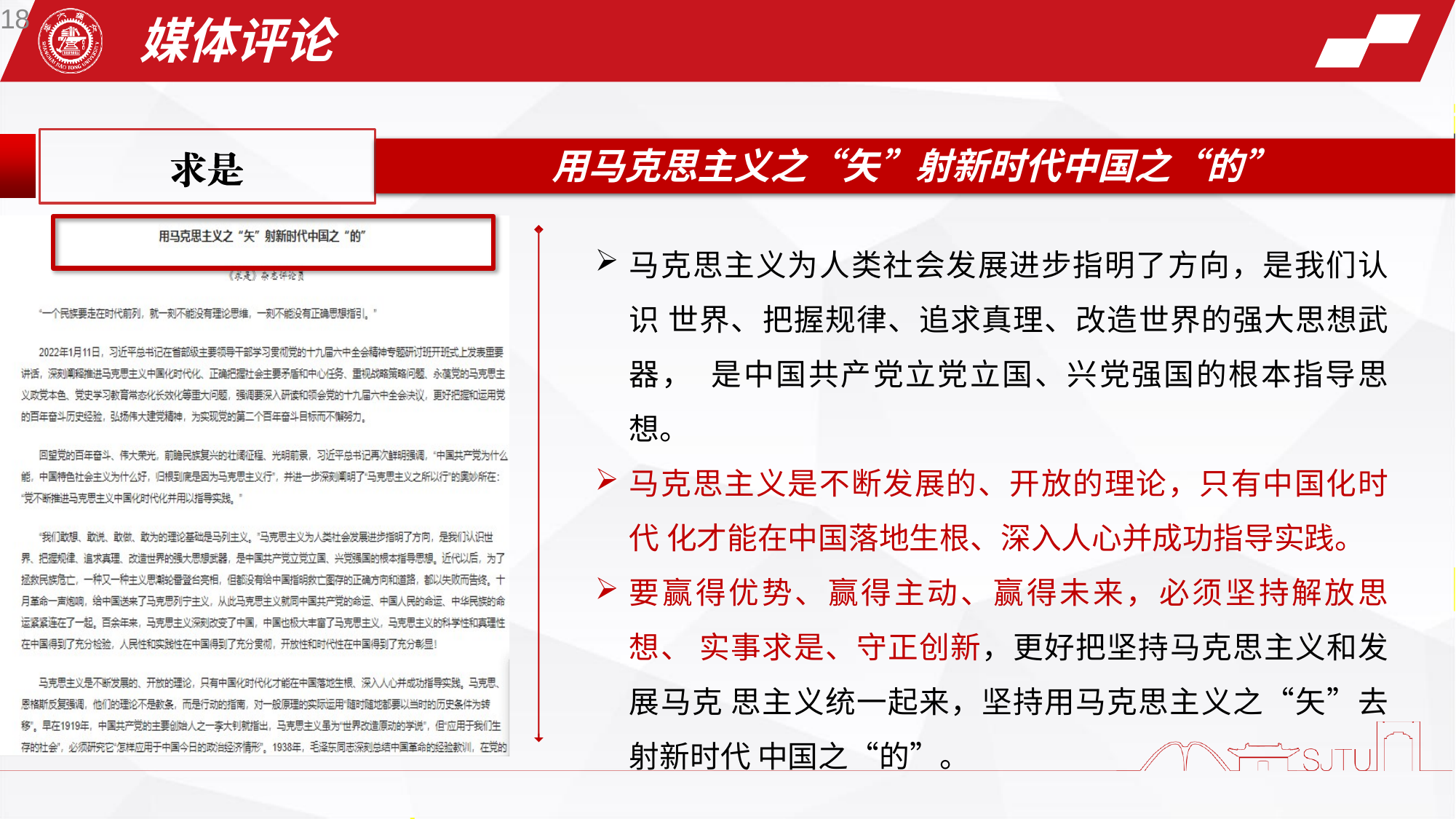

18

# 媒体评论

用马克思主义之“矢”射新时代中国之“的”
马克思主义为人类社会发展进步指明了方向，是我们认识 世界、把握规律、追求真理、改造世界的强大思想武器，  是中国共产党立党立国、兴党强国的根本指导思想。
马克思主义是不断发展的、开放的理论，只有中国化时代 化才能在中国落地生根、深入人心并成功指导实践。
要赢得优势、赢得主动、赢得未来，必须坚持解放思想、 实事求是、守正创新，更好把坚持马克思主义和发展马克 思主义统一起来，坚持用马克思主义之“矢”去射新时代 中国之“的”。
持续推进更高水平的对外开放